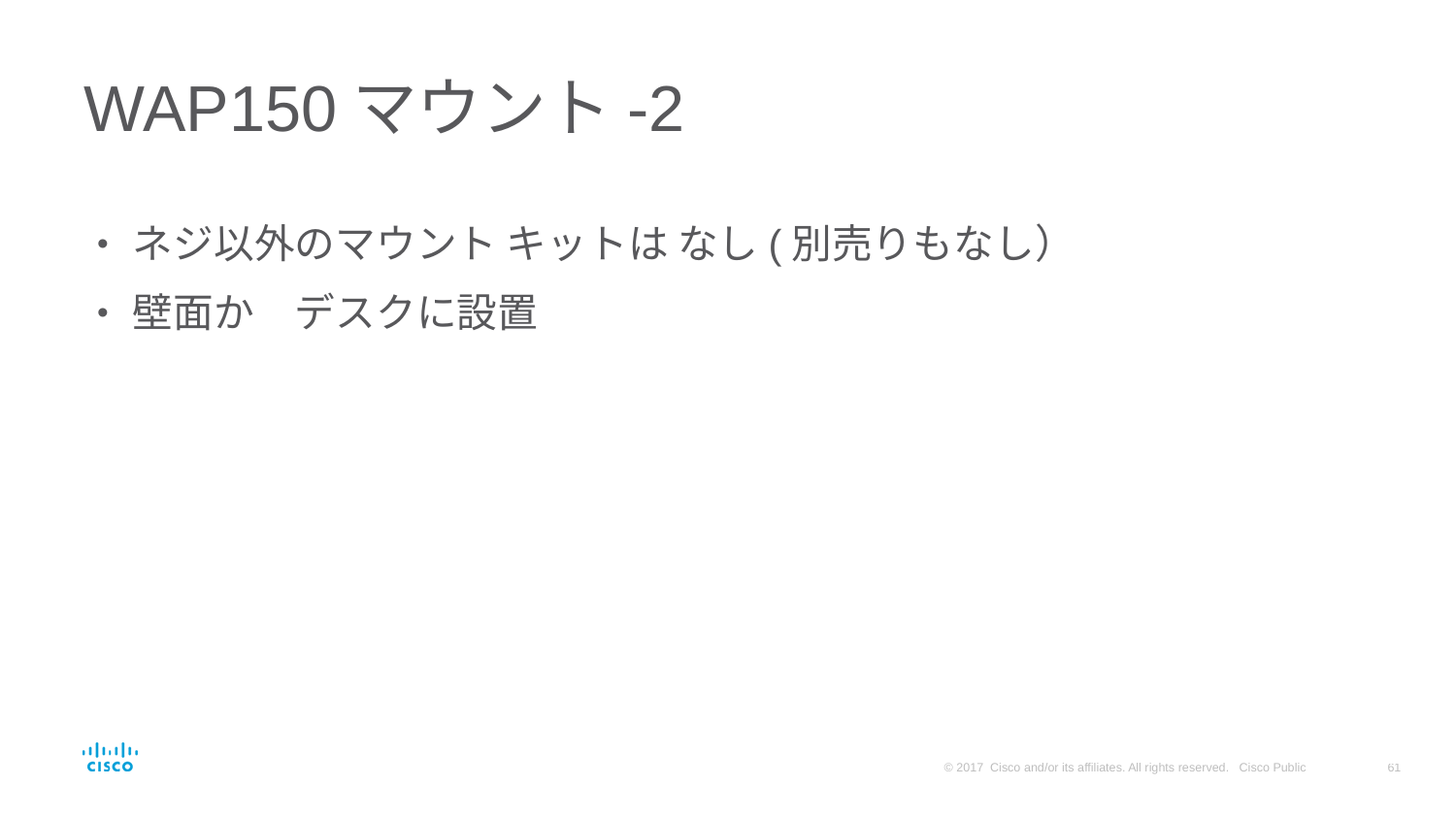

# WAP150マウント-2
ネジ以外のマウント キットは なし(別売りもなし）
壁面か　デスクに設置